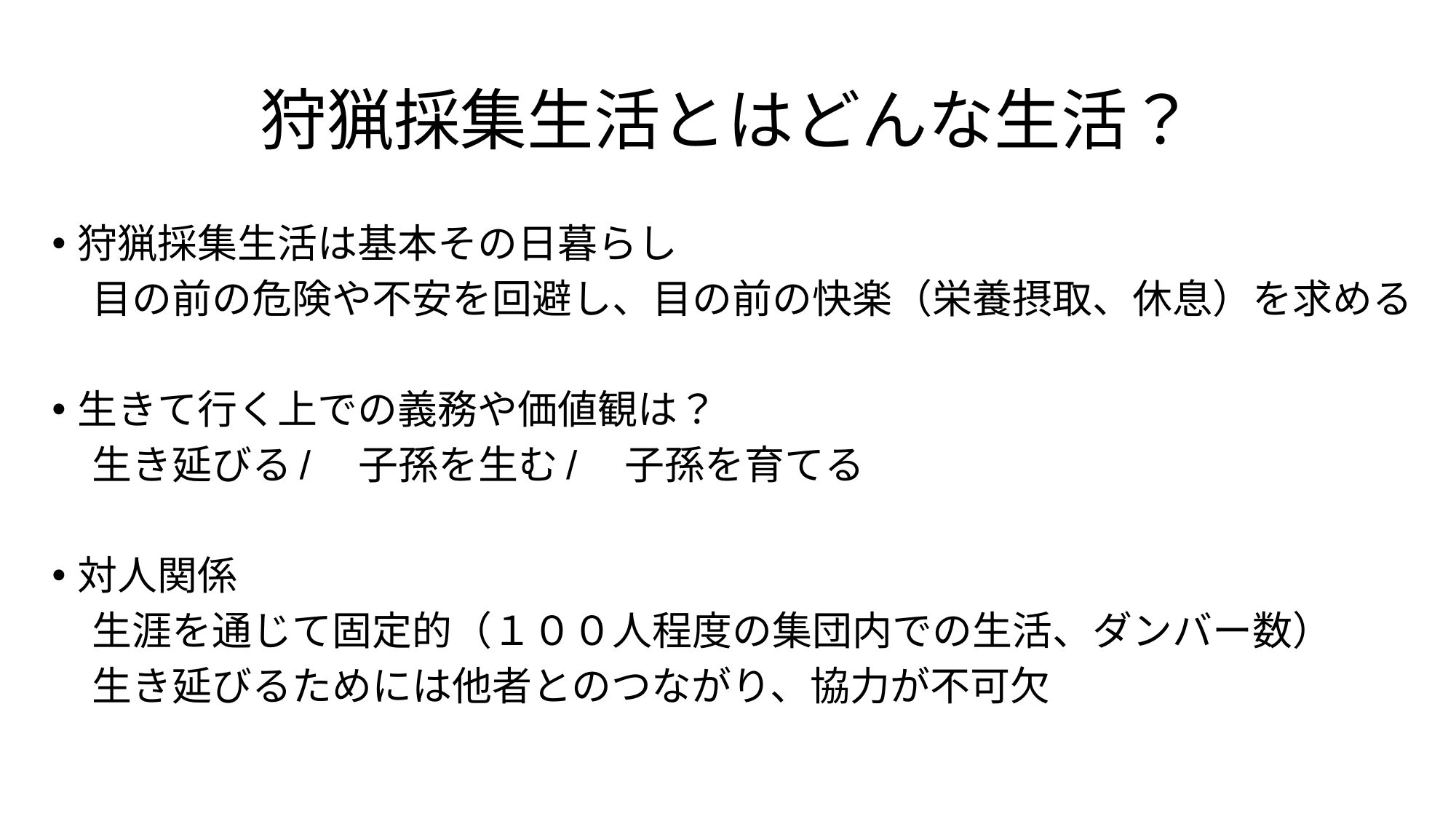

# 狩猟採集生活とはどんな生活？
狩猟採集生活は基本その日暮らし
　目の前の危険や不安を回避し、目の前の快楽（栄養摂取、休息）を求める

生きて行く上での義務や価値観は？
　生き延びる/　子孫を生む/　子孫を育てる

対人関係
　生涯を通じて固定的（１００人程度の集団内での生活、ダンバー数）
　生き延びるためには他者とのつながり、協力が不可欠